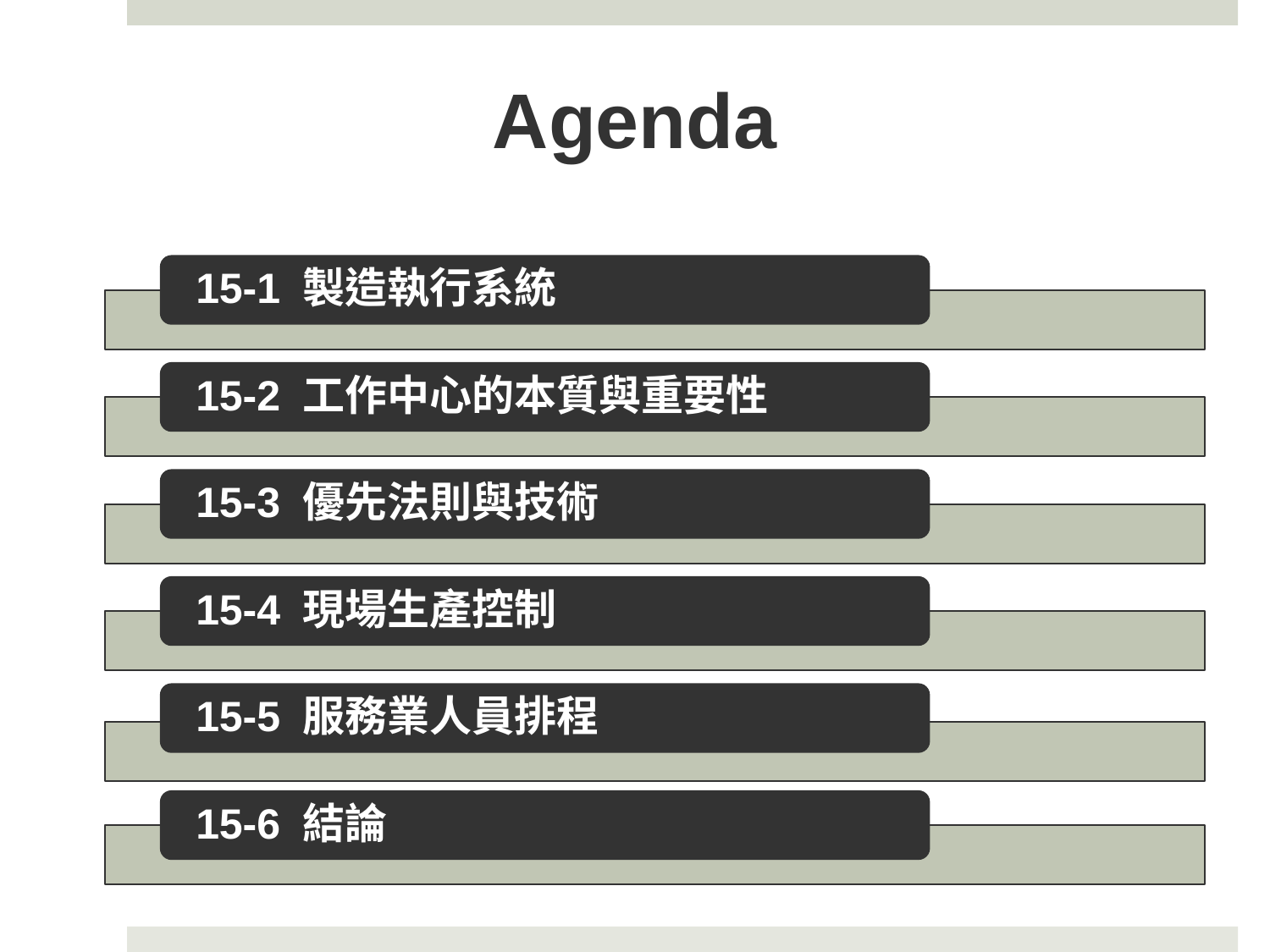

Agenda
15-1 製造執行系統
15-2 工作中心的本質與重要性
15-3 優先法則與技術
15-4 現場生產控制
15-5 服務業人員排程
15-6 結論